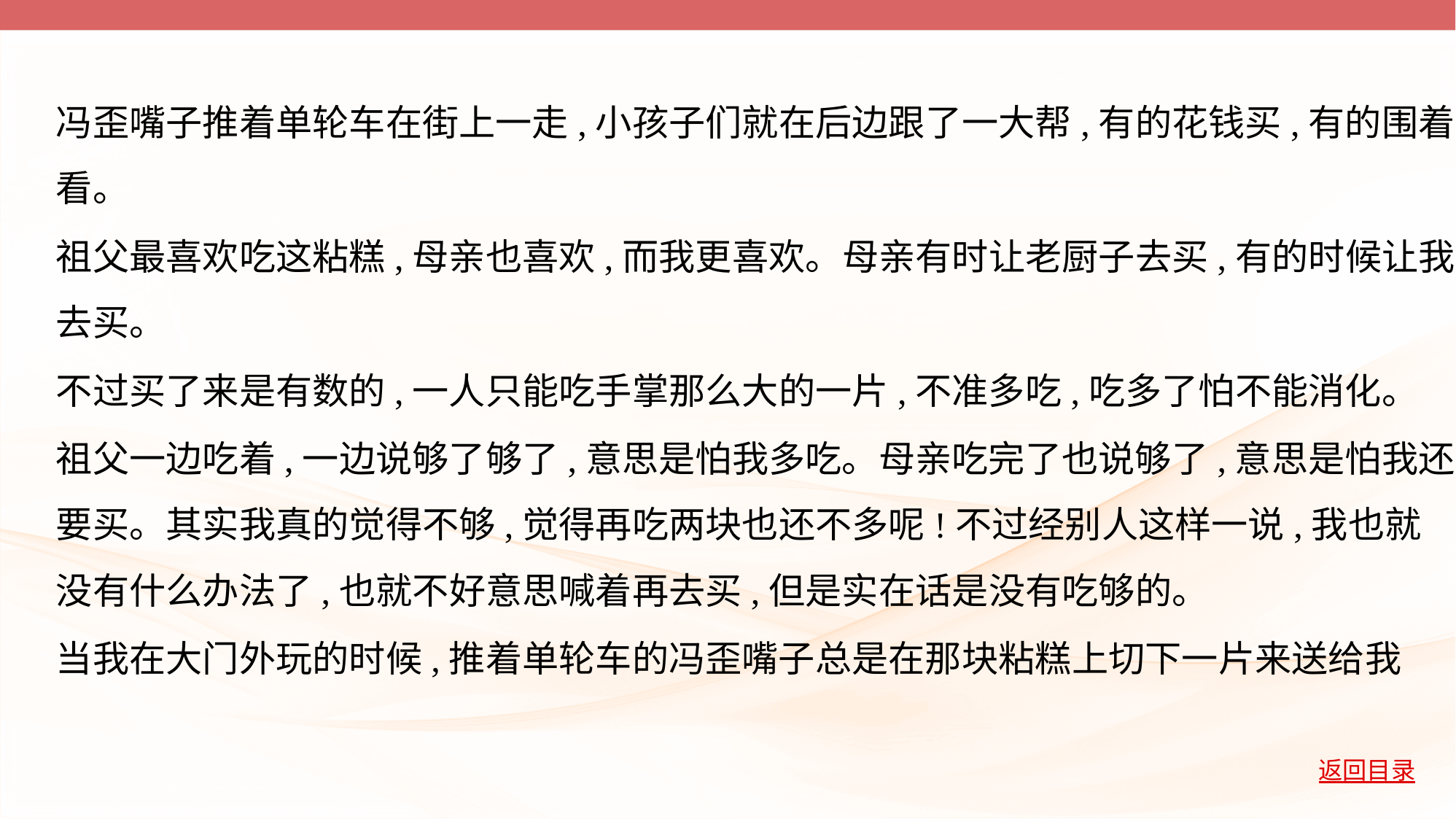

冯歪嘴子推着单轮车在街上一走,小孩子们就在后边跟了一大帮,有的花钱买,有的围着
看。
祖父最喜欢吃这粘糕,母亲也喜欢,而我更喜欢。母亲有时让老厨子去买,有的时候让我
去买。
不过买了来是有数的,一人只能吃手掌那么大的一片,不准多吃,吃多了怕不能消化。
祖父一边吃着,一边说够了够了,意思是怕我多吃。母亲吃完了也说够了,意思是怕我还
要买。其实我真的觉得不够,觉得再吃两块也还不多呢!不过经别人这样一说,我也就
没有什么办法了,也就不好意思喊着再去买,但是实在话是没有吃够的。
当我在大门外玩的时候,推着单轮车的冯歪嘴子总是在那块粘糕上切下一片来送给我